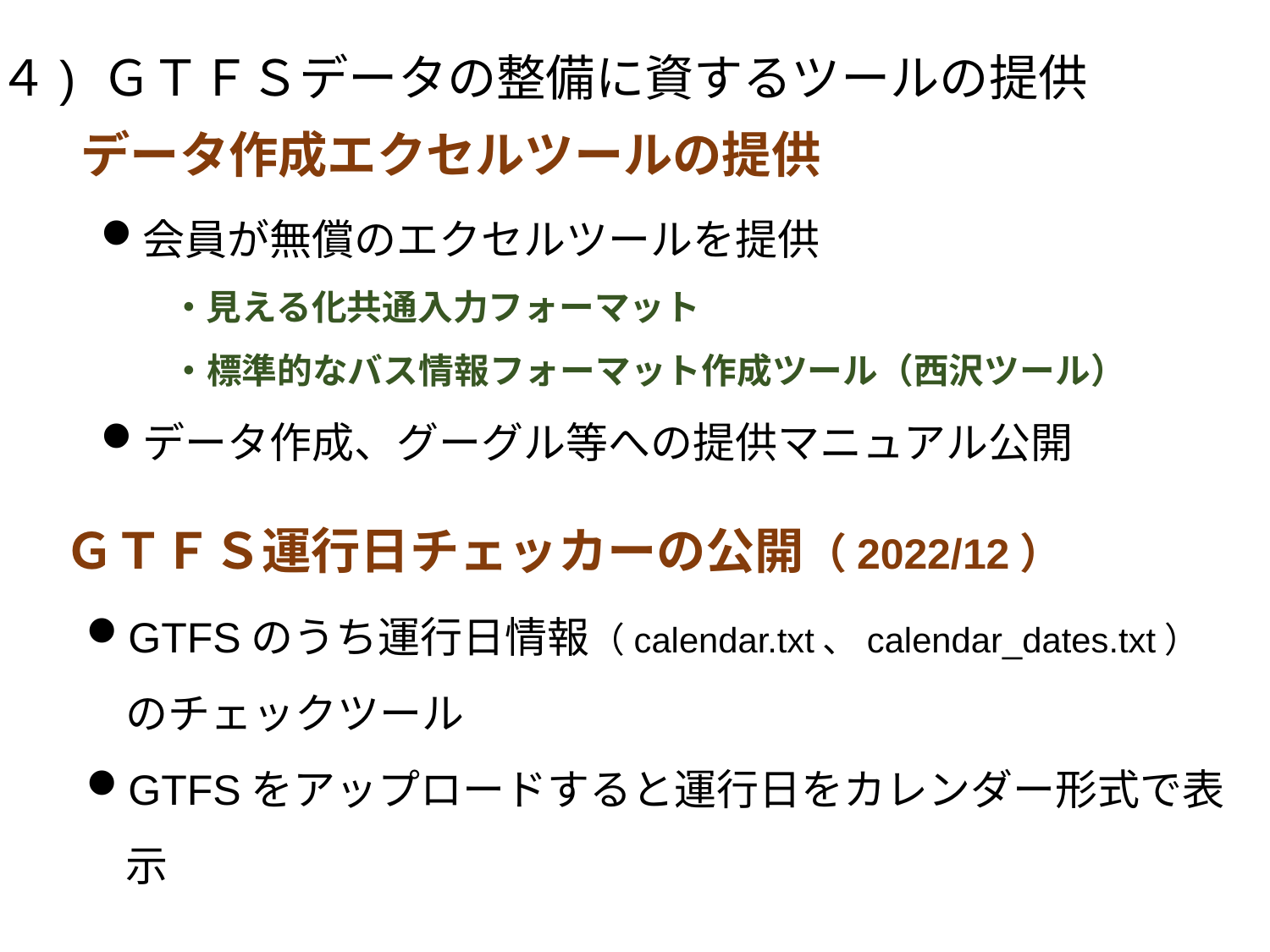

(４) ＧＴＦＳデータの整備に資するツールの提供
データ作成エクセルツールの提供
会員が無償のエクセルツールを提供
　　・見える化共通入力フォーマット
　　・標準的なバス情報フォーマット作成ツール（西沢ツール）
データ作成、グーグル等への提供マニュアル公開
ＧＴＦＳ運行日チェッカーの公開（2022/12）
GTFSのうち運行日情報（calendar.txt、calendar_dates.txt）のチェックツール
GTFSをアップロードすると運行日をカレンダー形式で表示